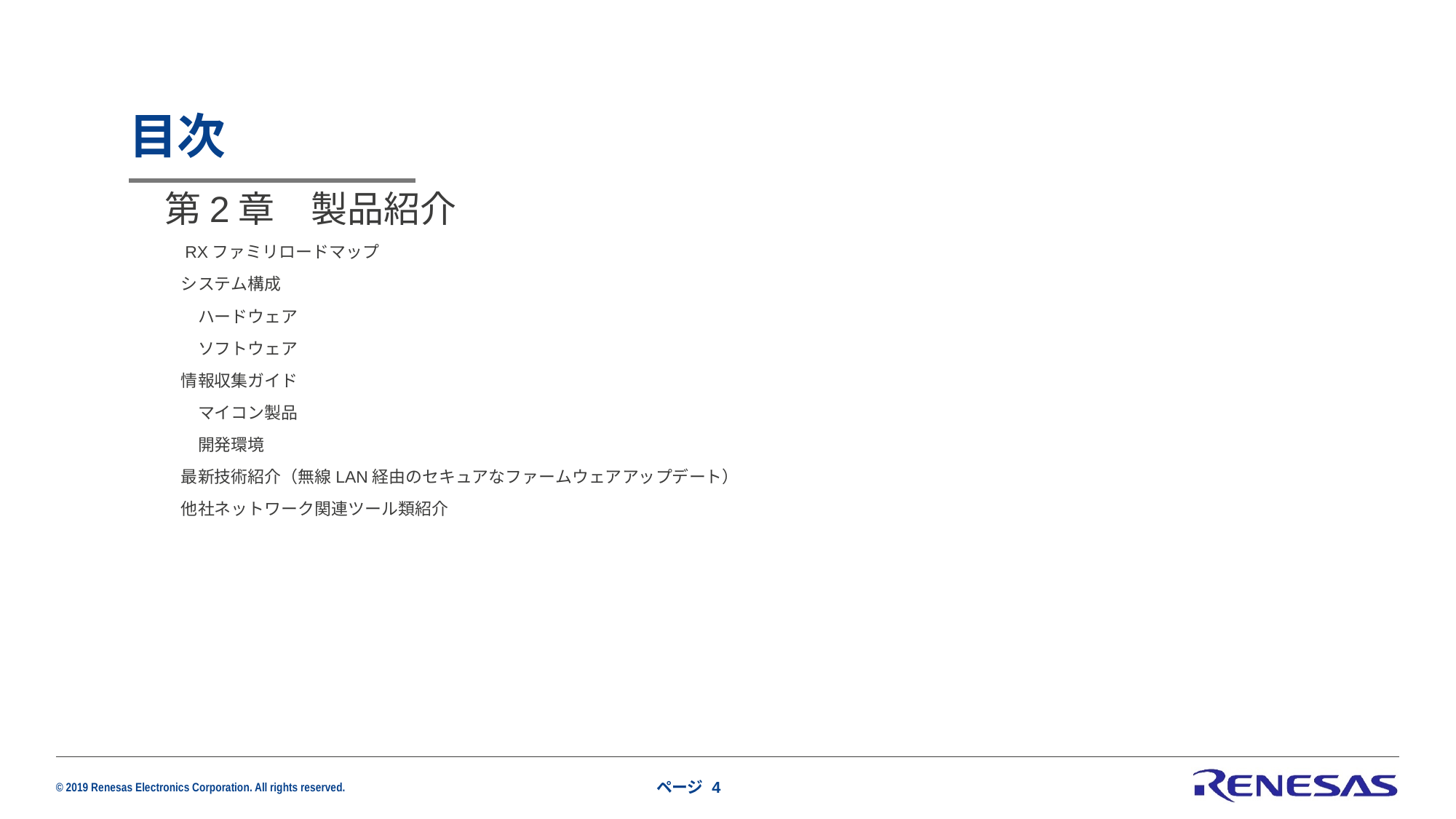

# 目次
第2章　製品紹介
　RXファミリロードマップ
　システム構成
　　ハードウェア
　　ソフトウェア
　情報収集ガイド
　　マイコン製品
　　開発環境
　最新技術紹介（無線LAN経由のセキュアなファームウェアアップデート）
　他社ネットワーク関連ツール類紹介
ページ 4